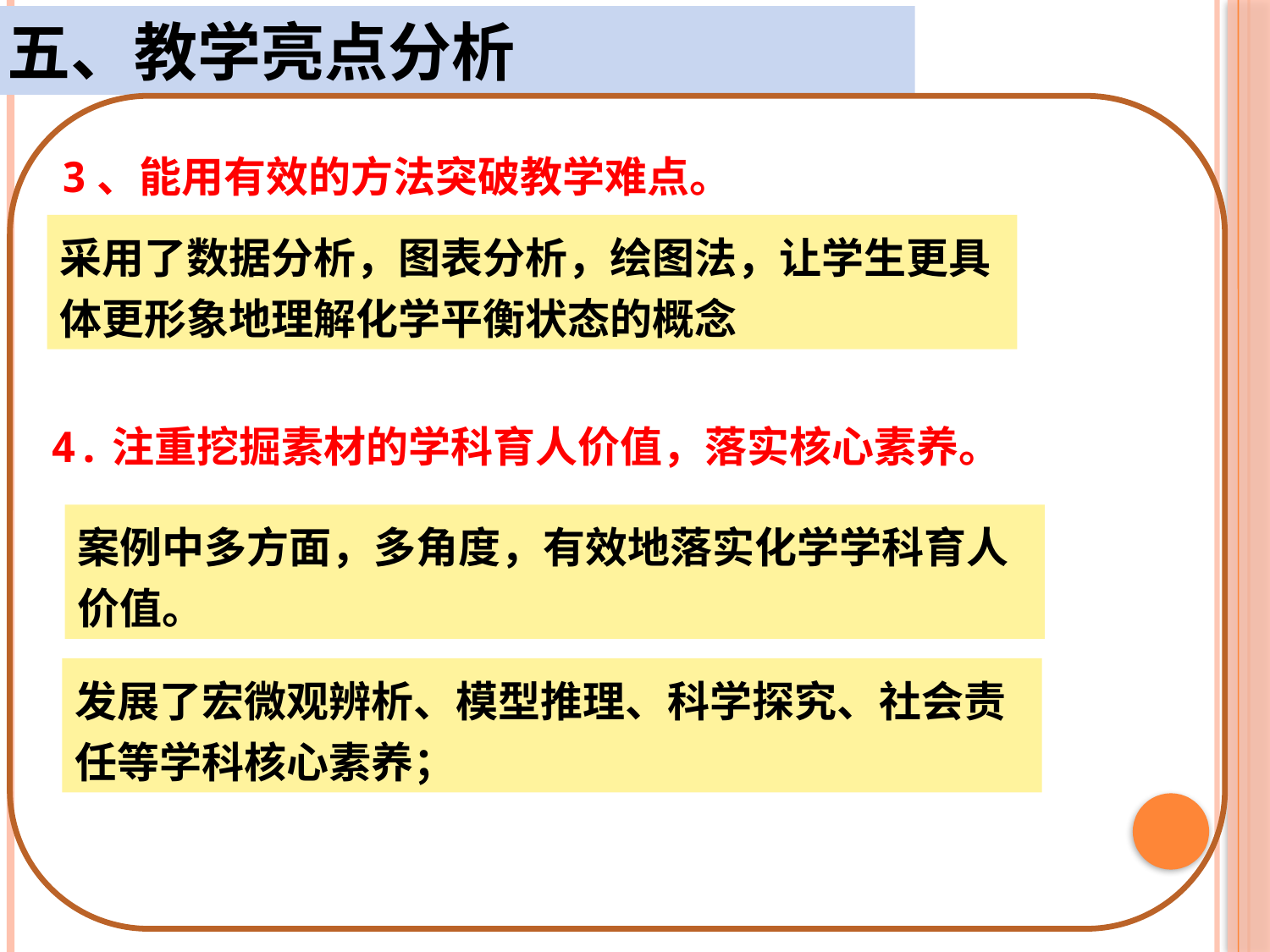

五、教学亮点分析

3、能用有效的方法突破教学难点。
采用了数据分析，图表分析，绘图法，让学生更具体更形象地理解化学平衡状态的概念
4.注重挖掘素材的学科育人价值，落实核心素养。
案例中多方面，多角度，有效地落实化学学科育人价值。
发展了宏微观辨析、模型推理、科学探究、社会责任等学科核心素养；